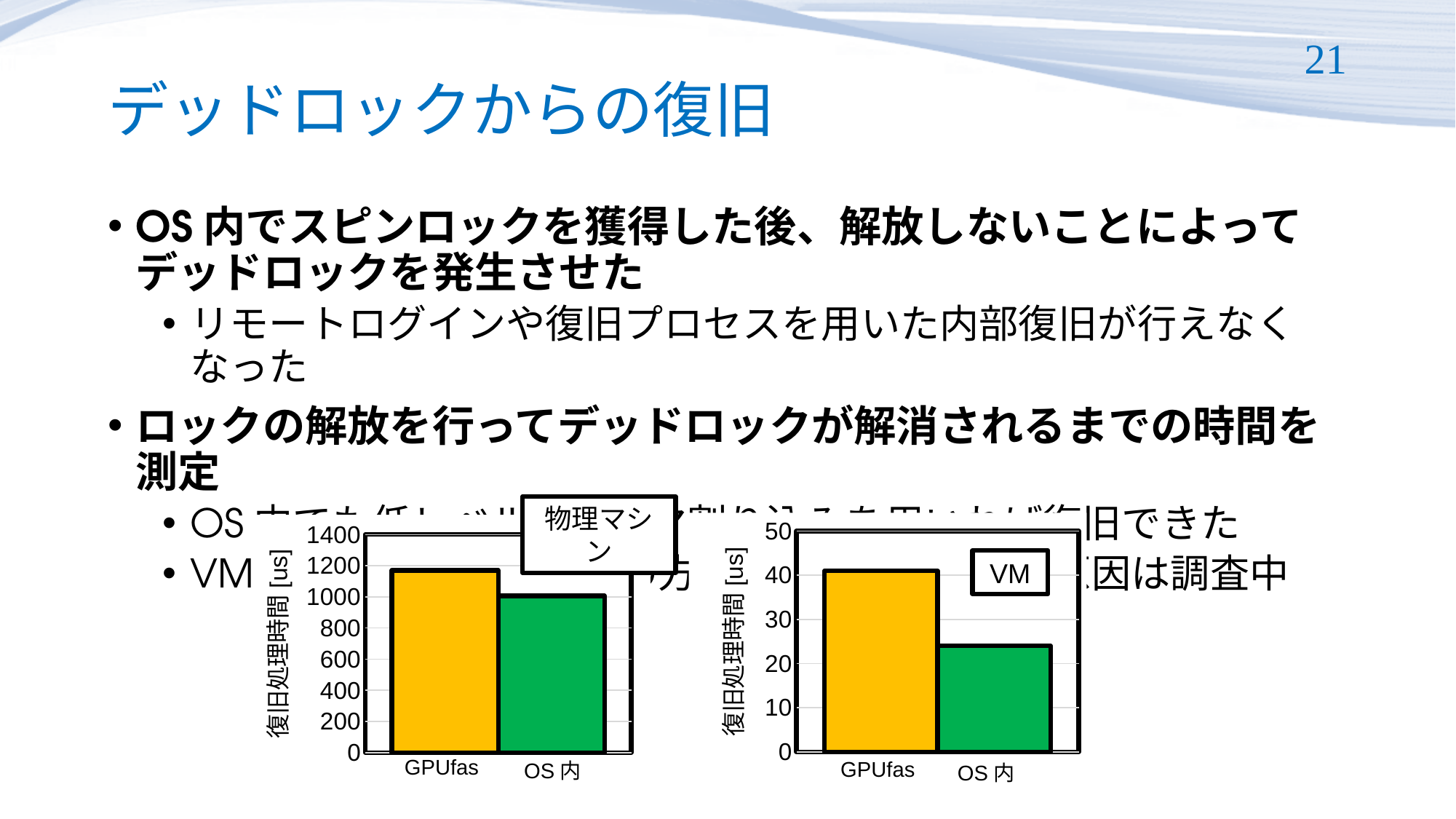

# デッドロックからの復旧
21
OS内でスピンロックを獲得した後、解放しないことによってデッドロックを発生させた
リモートログインや復旧プロセスを用いた内部復旧が行えなくなった
ロックの解放を行ってデッドロックが解消されるまでの時間を測定
OS内でも低レベルなタイマ割り込みを用いれば復旧できた
VM内でのデッドロックの方が高速に復旧できる原因は調査中
物理マシン
VM

### Chart

| Category | GPUfas | OS内部復旧(APICタイマ) |
|---|---|---|

### Chart

| Category | GPUfas | OS内部復旧(APICタイマ) |
|---|---|---|
GPUfas
OS内
GPUfas
OS内